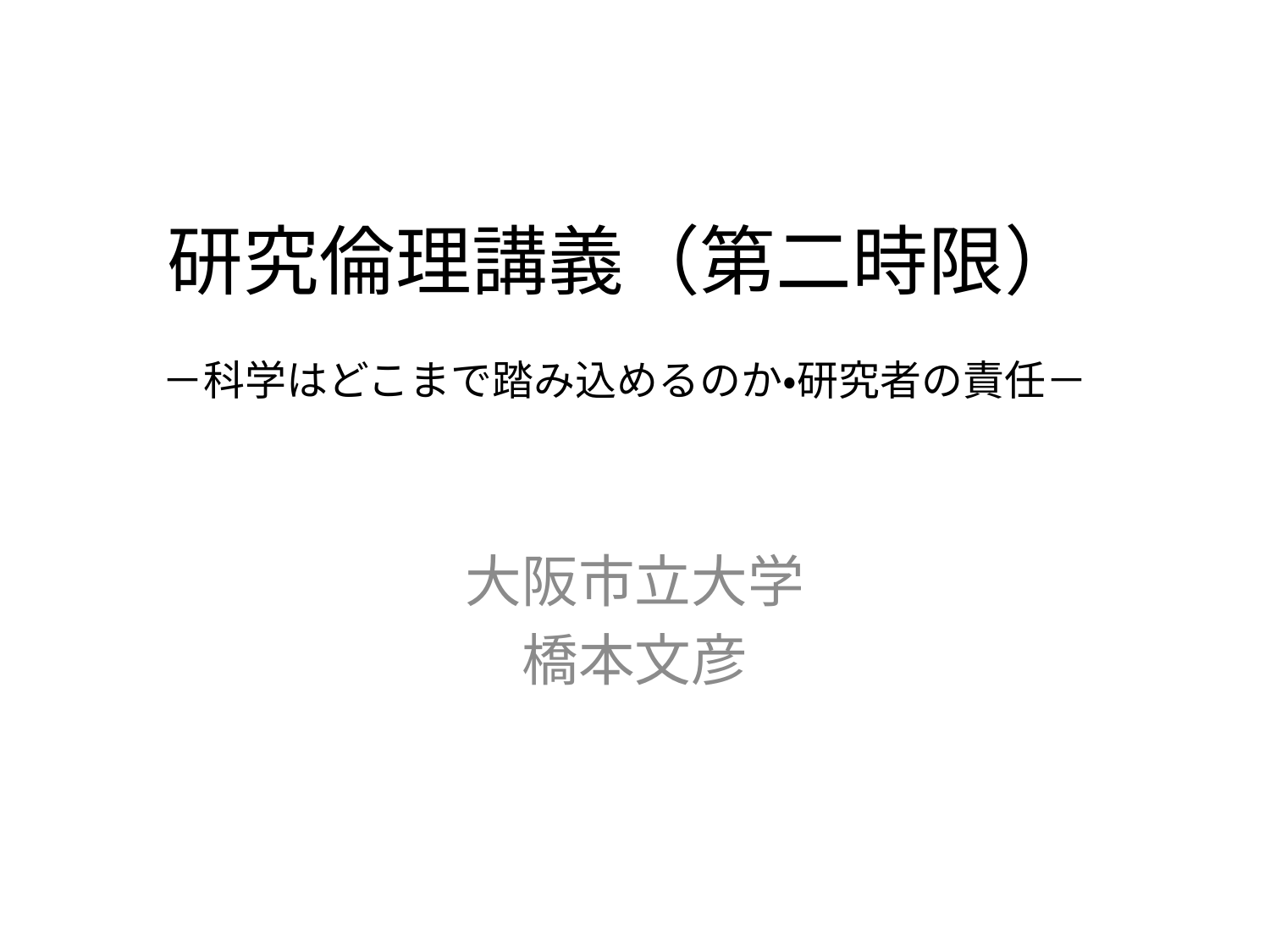

# 研究倫理講義（第二時限） －科学はどこまで踏み込めるのか・研究者の責任－
大阪市立大学
橋本文彦